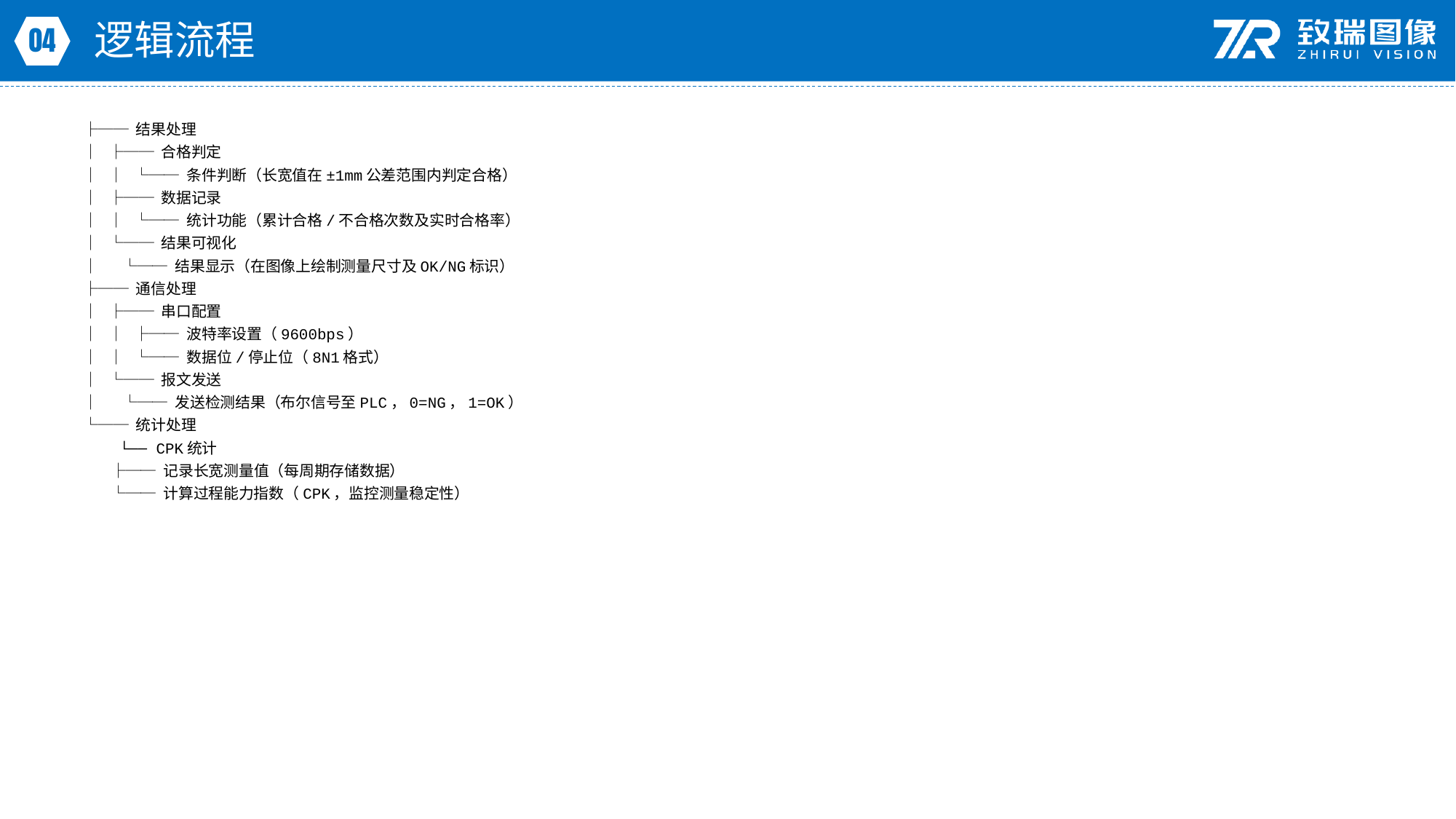

逻辑流程
04

├── 结果处理
│   ├── 合格判定
│   │   └── 条件判断（长宽值在±1mm公差范围内判定合格）
│   ├── 数据记录
│   │   └── 统计功能（累计合格/不合格次数及实时合格率）
│   └── 结果可视化
│       └── 结果显示（在图像上绘制测量尺寸及OK/NG标识）
├── 通信处理
│   ├── 串口配置
│   │   ├── 波特率设置（9600bps）
│   │   └── 数据位/停止位（8N1格式）
│   └── 报文发送
│       └── 发送检测结果（布尔信号至PLC，0=NG，1=OK）
└── 统计处理
    └── CPK统计
        ├── 记录长宽测量值（每周期存储数据）
        └── 计算过程能力指数（CPK，监控测量稳定性）